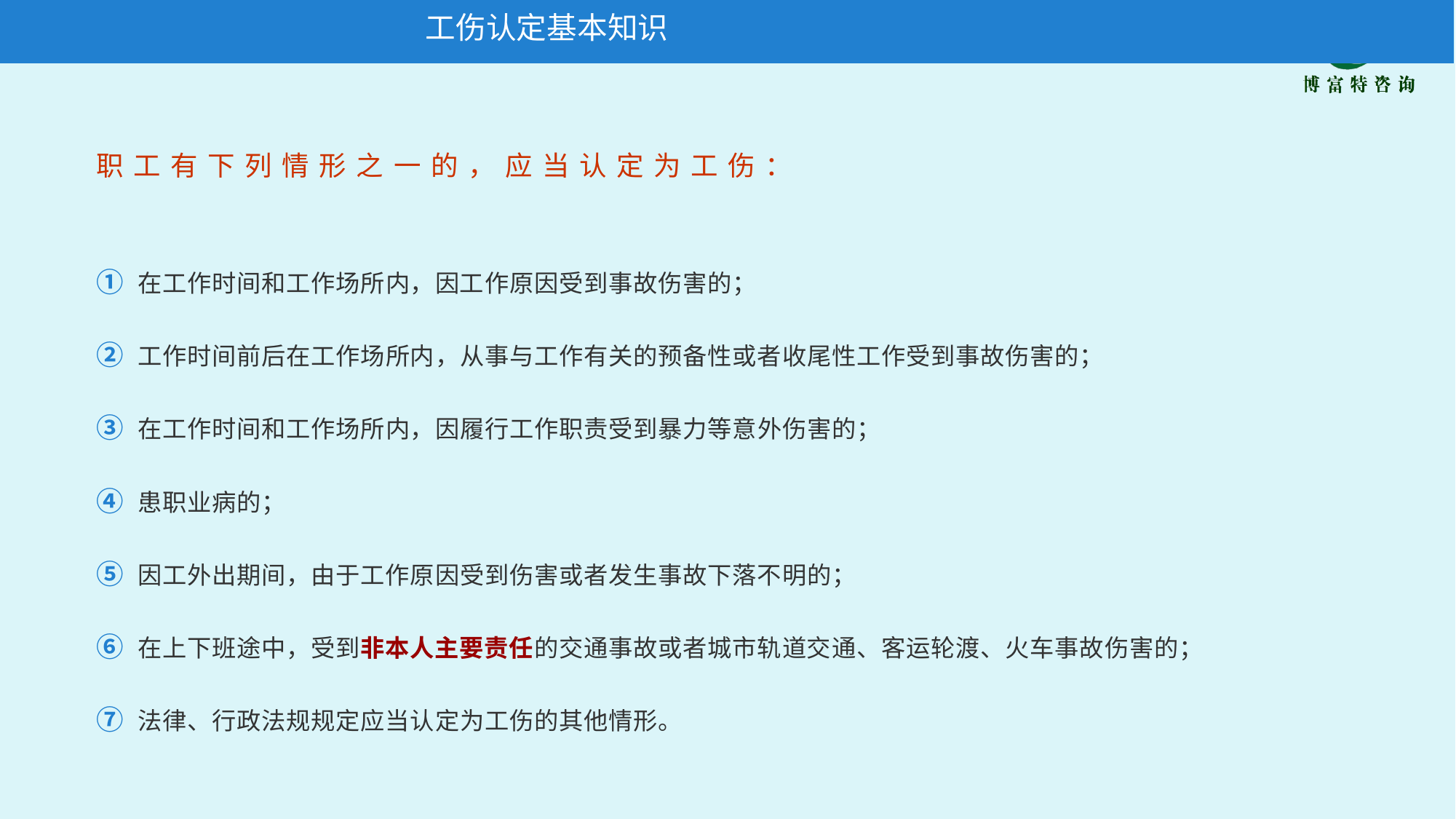

工伤认定基本知识
职工有下列情形之一的，应当认定为工伤：
① 在工作时间和工作场所内，因工作原因受到事故伤害的；

② 工作时间前后在工作场所内，从事与工作有关的预备性或者收尾性工作受到事故伤害的；

③ 在工作时间和工作场所内，因履行工作职责受到暴力等意外伤害的；

④ 患职业病的；

⑤ 因工外出期间，由于工作原因受到伤害或者发生事故下落不明的；

⑥ 在上下班途中，受到非本人主要责任的交通事故或者城市轨道交通、客运轮渡、火车事故伤害的；

⑦ 法律、行政法规规定应当认定为工伤的其他情形。